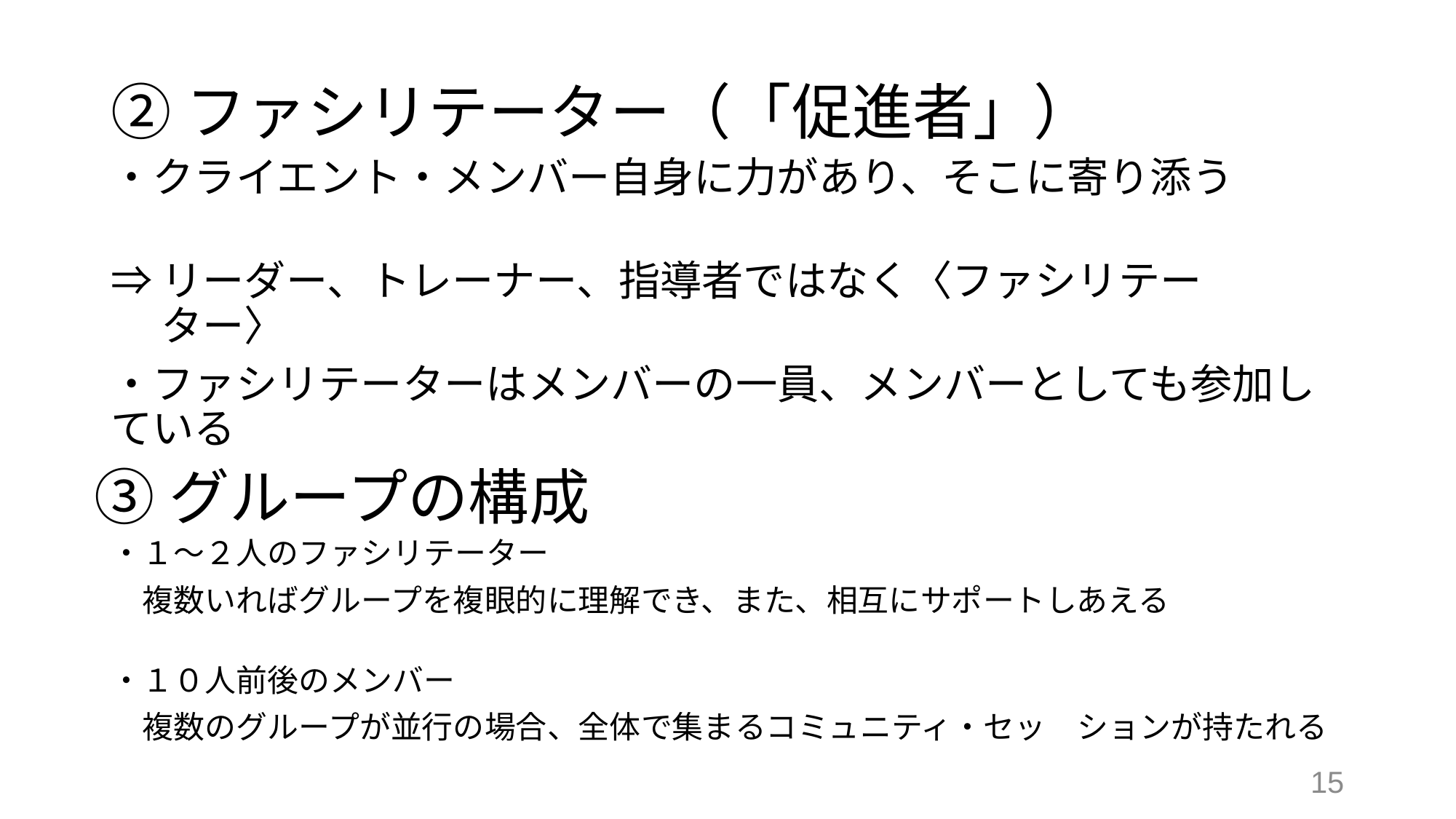

# ②ファシリテーター（「促進者」）
・クライエント・メンバー自身に力があり、そこに寄り添う
⇒リーダー、トレーナー、指導者ではなく〈ファシリテー　ター〉
・ファシリテーターはメンバーの一員、メンバーとしても参加している
③グループの構成
・１～２人のファシリテーター
　複数いればグループを複眼的に理解でき、また、相互にサポートしあえる
・１０人前後のメンバー
　複数のグループが並行の場合、全体で集まるコミュニティ・セッ　ションが持たれる
15